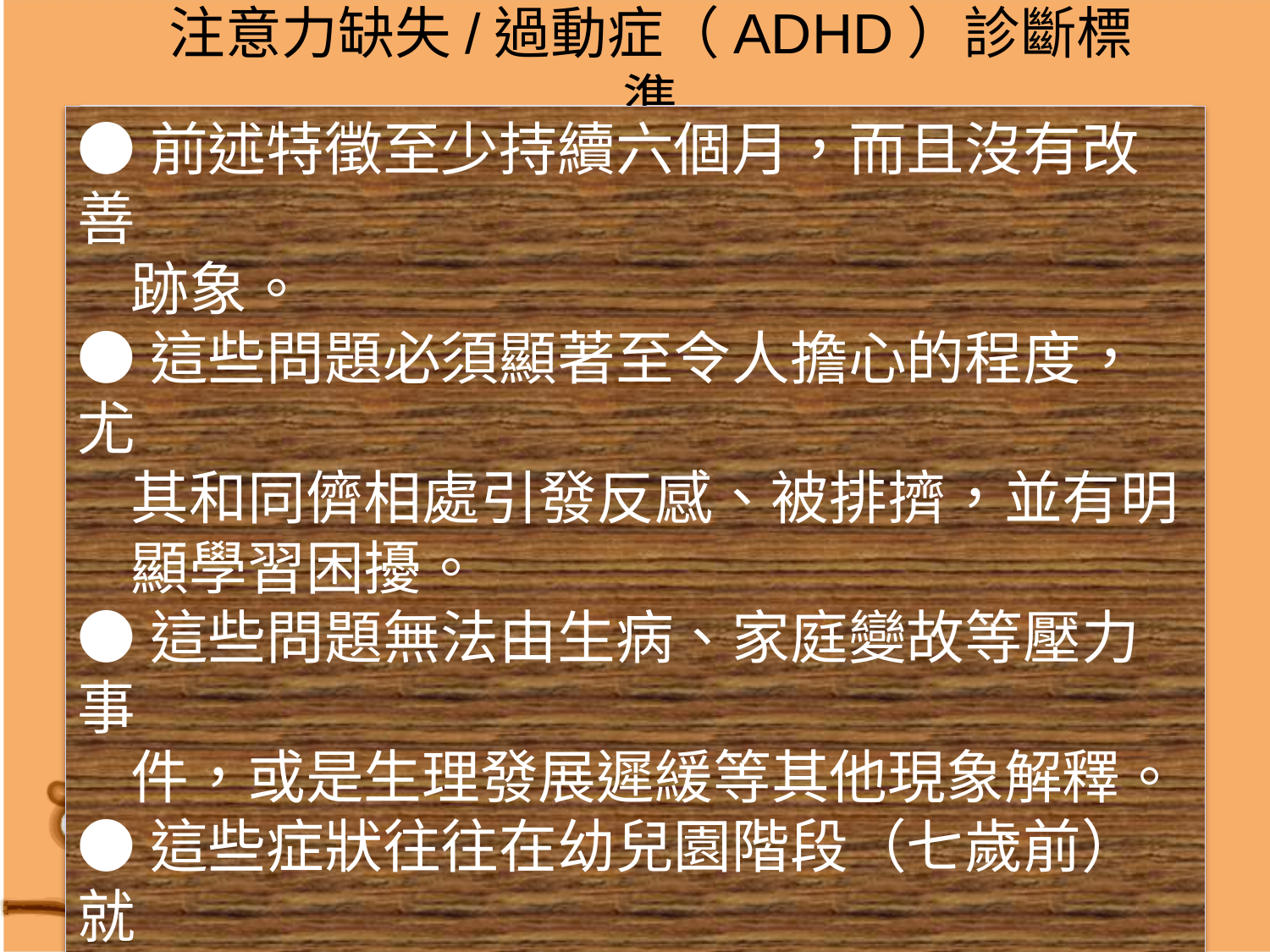

# 注意力缺失/過動症（ADHD）診斷標準
●前述特徵至少持續六個月，而且沒有改善
   跡象。
●這些問題必須顯著至令人擔心的程度，尤
   其和同儕相處引發反感、被排擠，並有明
   顯學習困擾。
●這些問題無法由生病、家庭變故等壓力事
   件，或是生理發展遲緩等其他現象解釋。
●這些症狀往往在幼兒園階段（七歲前）就
   已經被父母親發現。